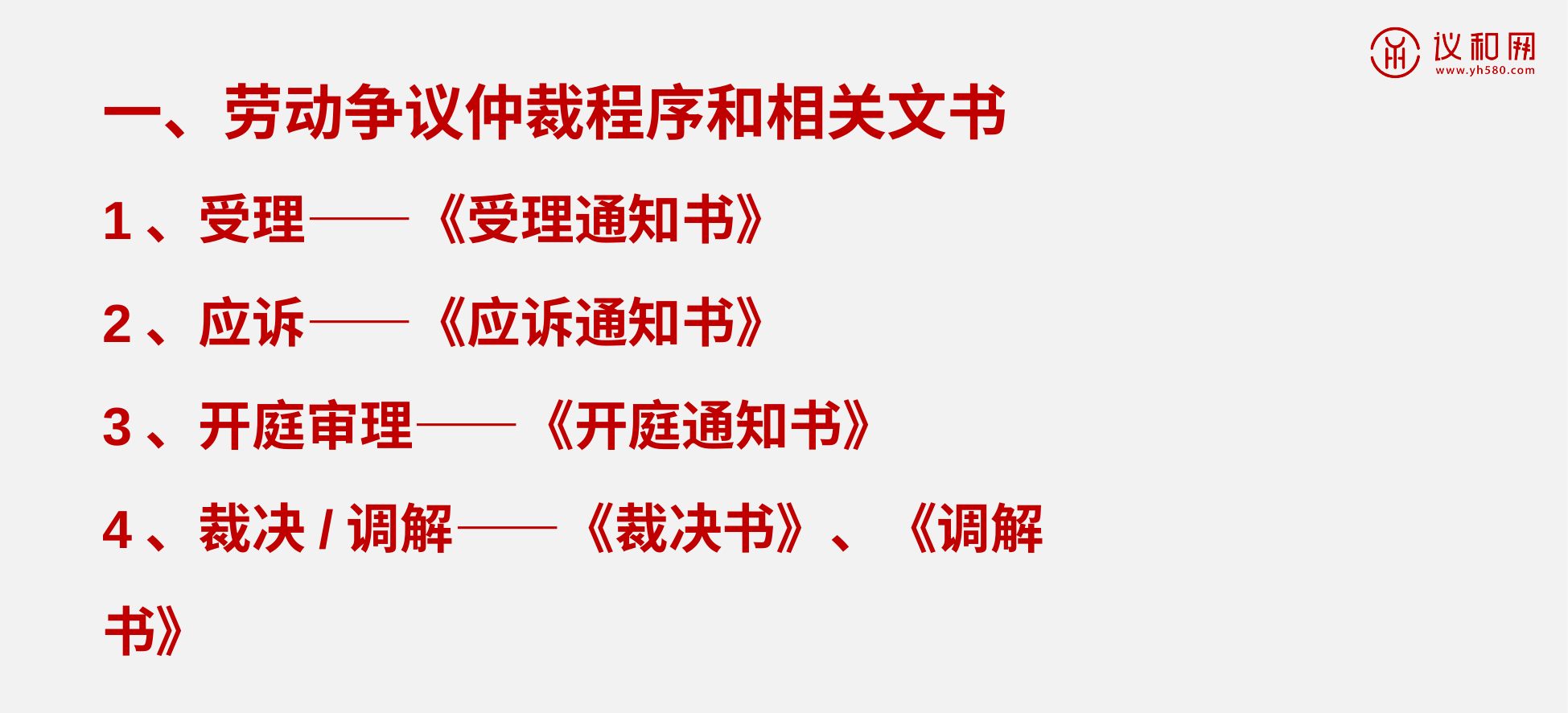

一、劳动争议仲裁程序和相关文书
1、受理——《受理通知书》
2、应诉——《应诉通知书》
3、开庭审理——《开庭通知书》
4、裁决/调解——《裁决书》、《调解书》